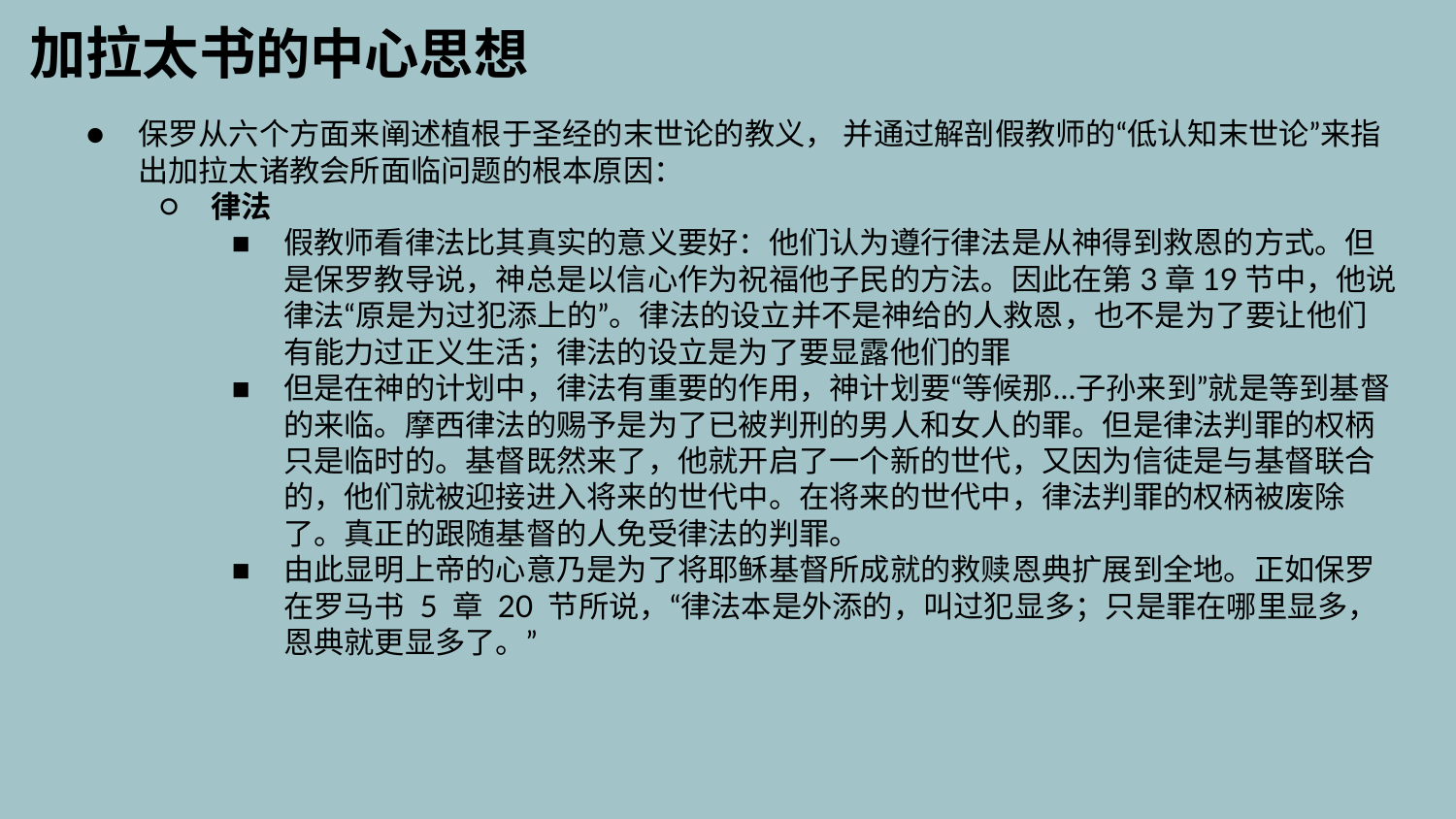

加拉太书的中心思想
保罗从六个方面来阐述植根于圣经的末世论的教义， 并通过解剖​​假教师的“低认知末世论”​​来指出加拉太诸教会所面临问题的根本原因：
律法
假教师看律法比其真实的意义要好：他们认为遵行律法是从神得到救恩的方式。但是保罗教导说，神总是以信心作为祝福他子民的方法。因此在第3章19节中，他说律法“原是为过犯添上的”。律法的设立并不是神给的人救恩，也不是为了要让他们有能力过正义生活；律法的设立是为了要显露他们的罪
但是在神的计划中，律法有重要的作用，神计划要“等候那…子孙来到”就是等到基督的来临。摩西律法的赐予是为了已被判刑的男人和女人的罪。但是律法判罪的权柄只是临时的。基督既然来了，他就开启了一个新的世代，又因为信徒是与基督联合的，他们就被迎接进入将来的世代中。在将来的世代中，律法判罪的权柄被废除了。真正的跟随基督的人免受律法的判罪。
由此显明上帝的心意乃是为了将耶稣基督所成就的救赎恩典扩展到全地。正如保罗在罗马书 5 章 20 节所说，“律法本是外添的，叫过犯显多；只是罪在哪里显多，恩典就更显多了。”